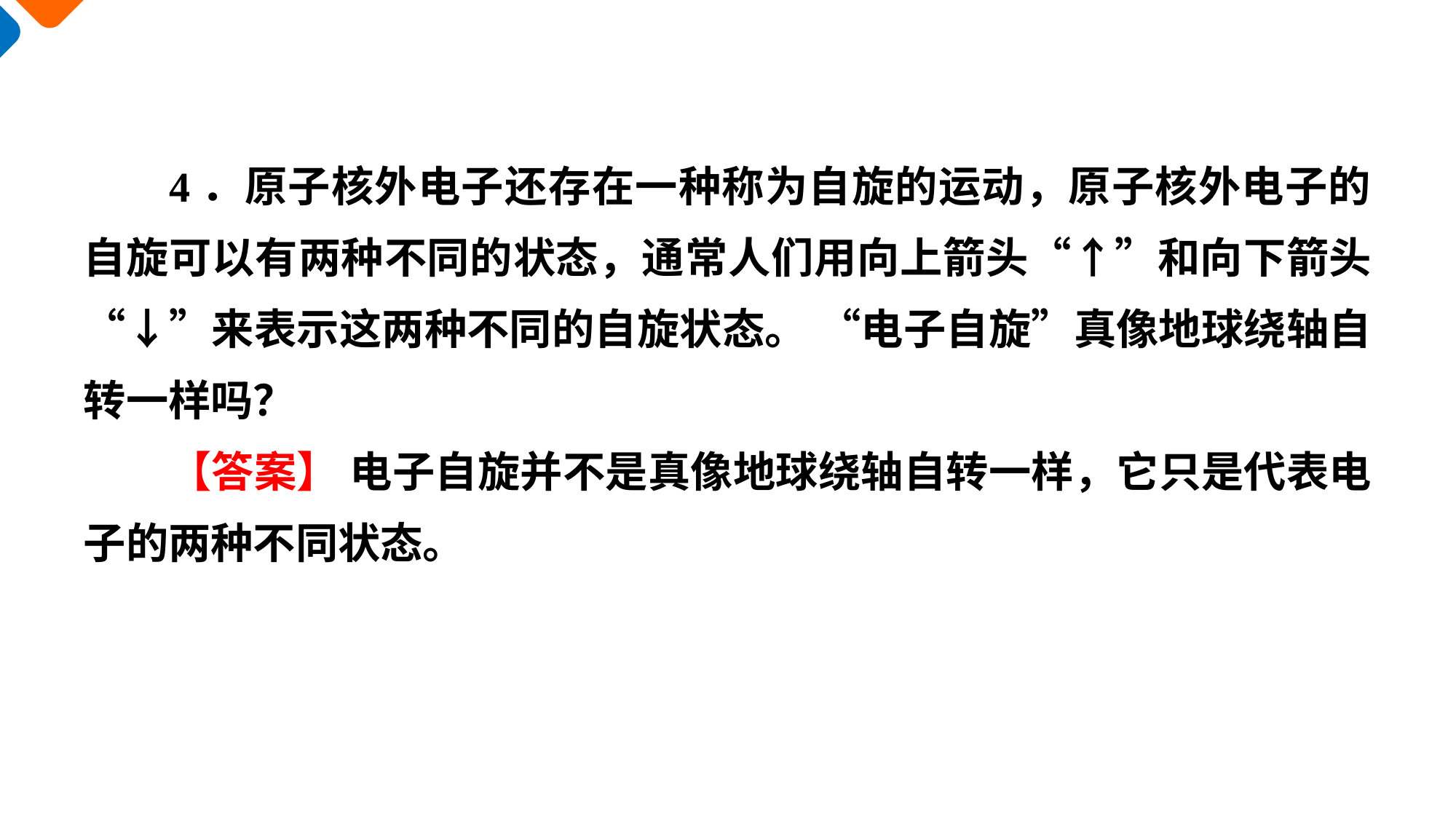

4．原子核外电子还存在一种称为自旋的运动，原子核外电子的自旋可以有两种不同的状态，通常人们用向上箭头“↑”和向下箭头“↓”来表示这两种不同的自旋状态。 “电子自旋”真像地球绕轴自转一样吗？
【答案】 电子自旋并不是真像地球绕轴自转一样，它只是代表电子的两种不同状态。